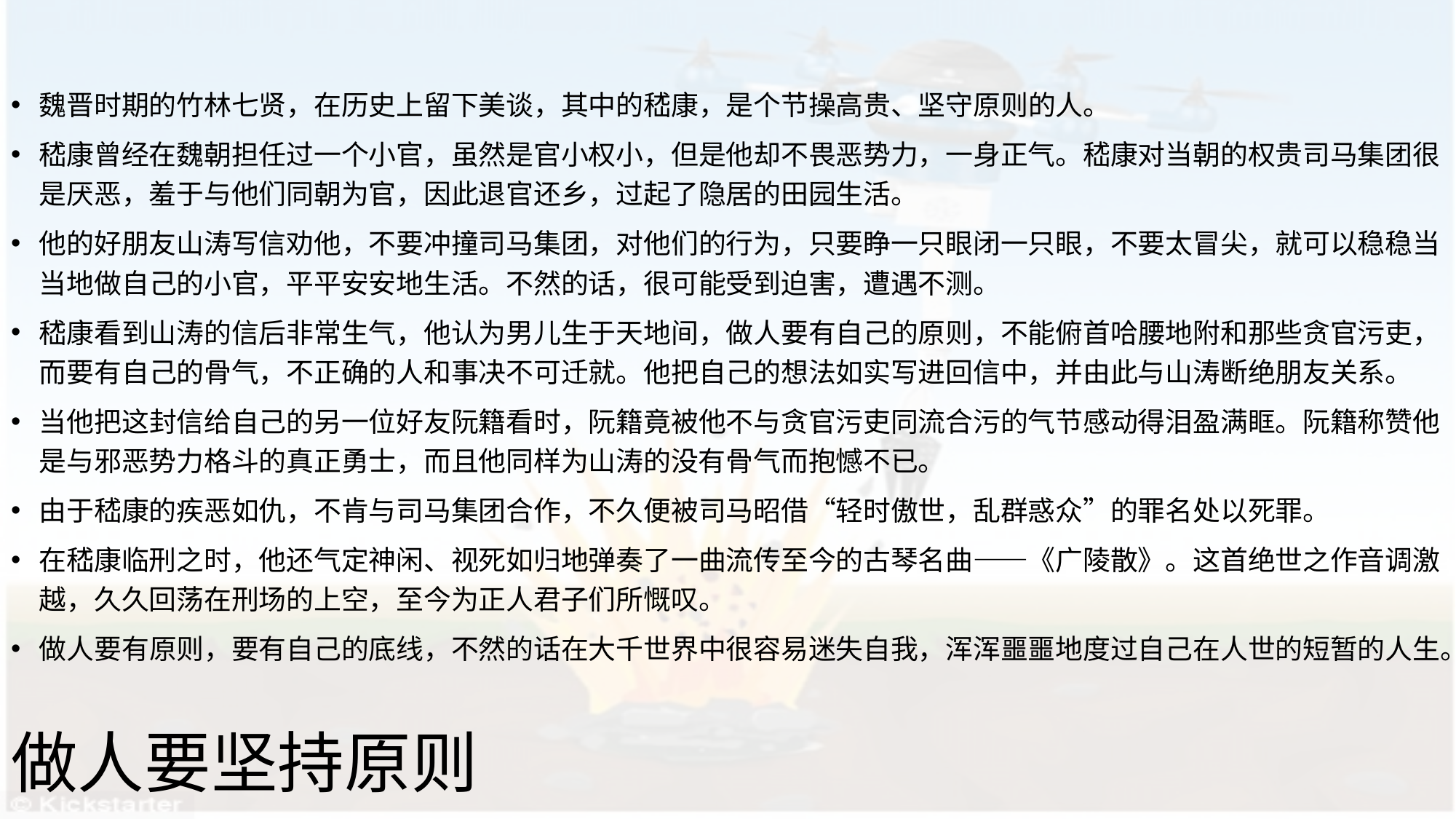

魏晋时期的竹林七贤，在历史上留下美谈，其中的嵇康，是个节操高贵、坚守原则的人。
嵇康曾经在魏朝担任过一个小官，虽然是官小权小，但是他却不畏恶势力，一身正气。嵇康对当朝的权贵司马集团很是厌恶，羞于与他们同朝为官，因此退官还乡，过起了隐居的田园生活。
他的好朋友山涛写信劝他，不要冲撞司马集团，对他们的行为，只要睁一只眼闭一只眼，不要太冒尖，就可以稳稳当当地做自己的小官，平平安安地生活。不然的话，很可能受到迫害，遭遇不测。
嵇康看到山涛的信后非常生气，他认为男儿生于天地间，做人要有自己的原则，不能俯首哈腰地附和那些贪官污吏，而要有自己的骨气，不正确的人和事决不可迁就。他把自己的想法如实写进回信中，并由此与山涛断绝朋友关系。
当他把这封信给自己的另一位好友阮籍看时，阮籍竟被他不与贪官污吏同流合污的气节感动得泪盈满眶。阮籍称赞他是与邪恶势力格斗的真正勇士，而且他同样为山涛的没有骨气而抱憾不已。
由于嵇康的疾恶如仇，不肯与司马集团合作，不久便被司马昭借“轻时傲世，乱群惑众”的罪名处以死罪。
在嵇康临刑之时，他还气定神闲、视死如归地弹奏了一曲流传至今的古琴名曲——《广陵散》。这首绝世之作音调激越，久久回荡在刑场的上空，至今为正人君子们所慨叹。
做人要有原则，要有自己的底线，不然的话在大千世界中很容易迷失自我，浑浑噩噩地度过自己在人世的短暂的人生。
# 做人要坚持原则